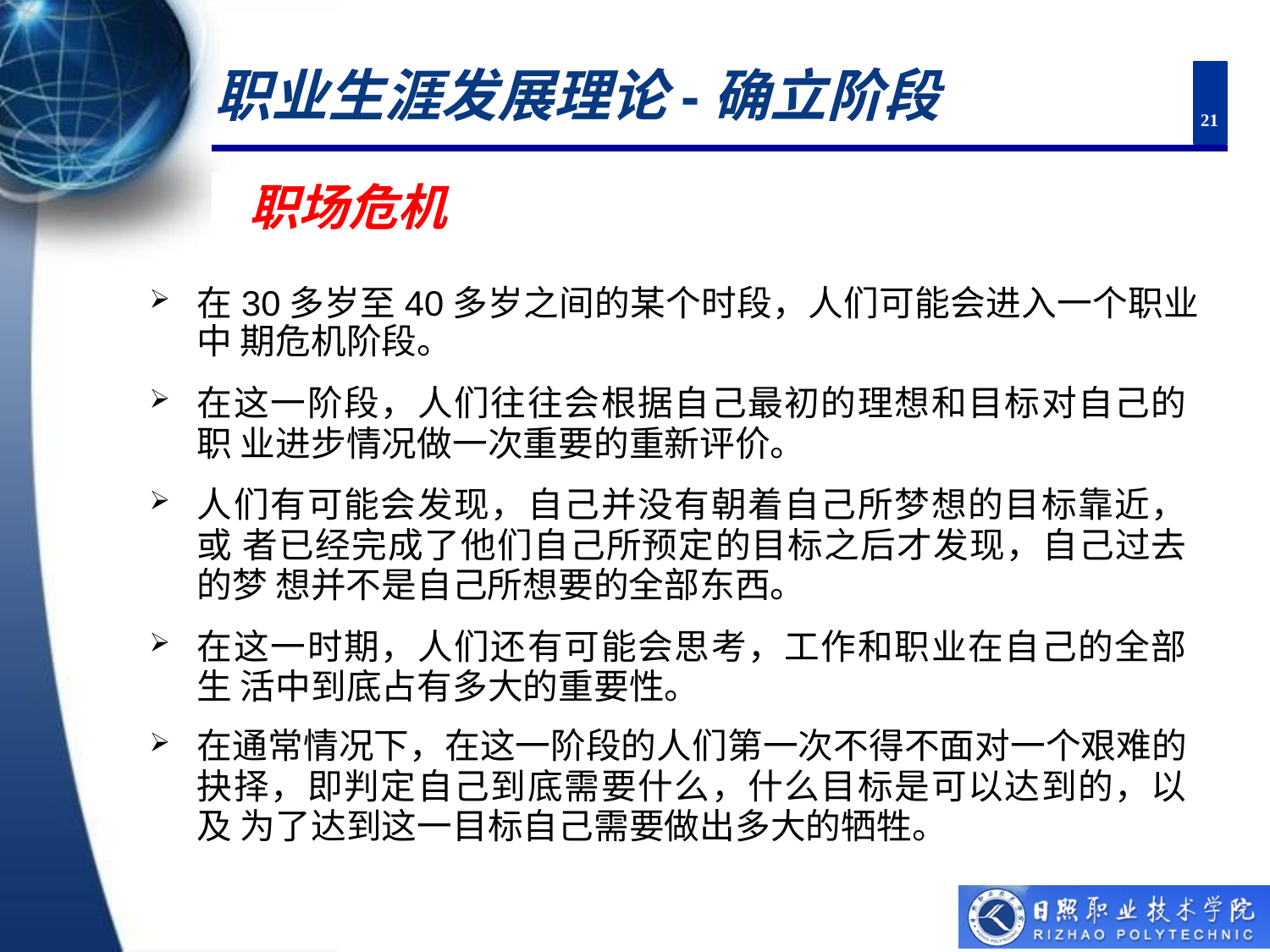

# 职业生涯发展理论-确立阶段
21

职场危机
在30多岁至40多岁之间的某个时段，人们可能会进入一个职业中 期危机阶段。
在这一阶段，人们往往会根据自己最初的理想和目标对自己的职 业进步情况做一次重要的重新评价。
人们有可能会发现，自己并没有朝着自己所梦想的目标靠近，或 者已经完成了他们自己所预定的目标之后才发现，自己过去的梦 想并不是自己所想要的全部东西。
在这一时期，人们还有可能会思考，工作和职业在自己的全部生 活中到底占有多大的重要性。
在通常情况下，在这一阶段的人们第一次不得不面对一个艰难的 抉择，即判定自己到底需要什么，什么目标是可以达到的，以及 为了达到这一目标自己需要做出多大的牺牲。